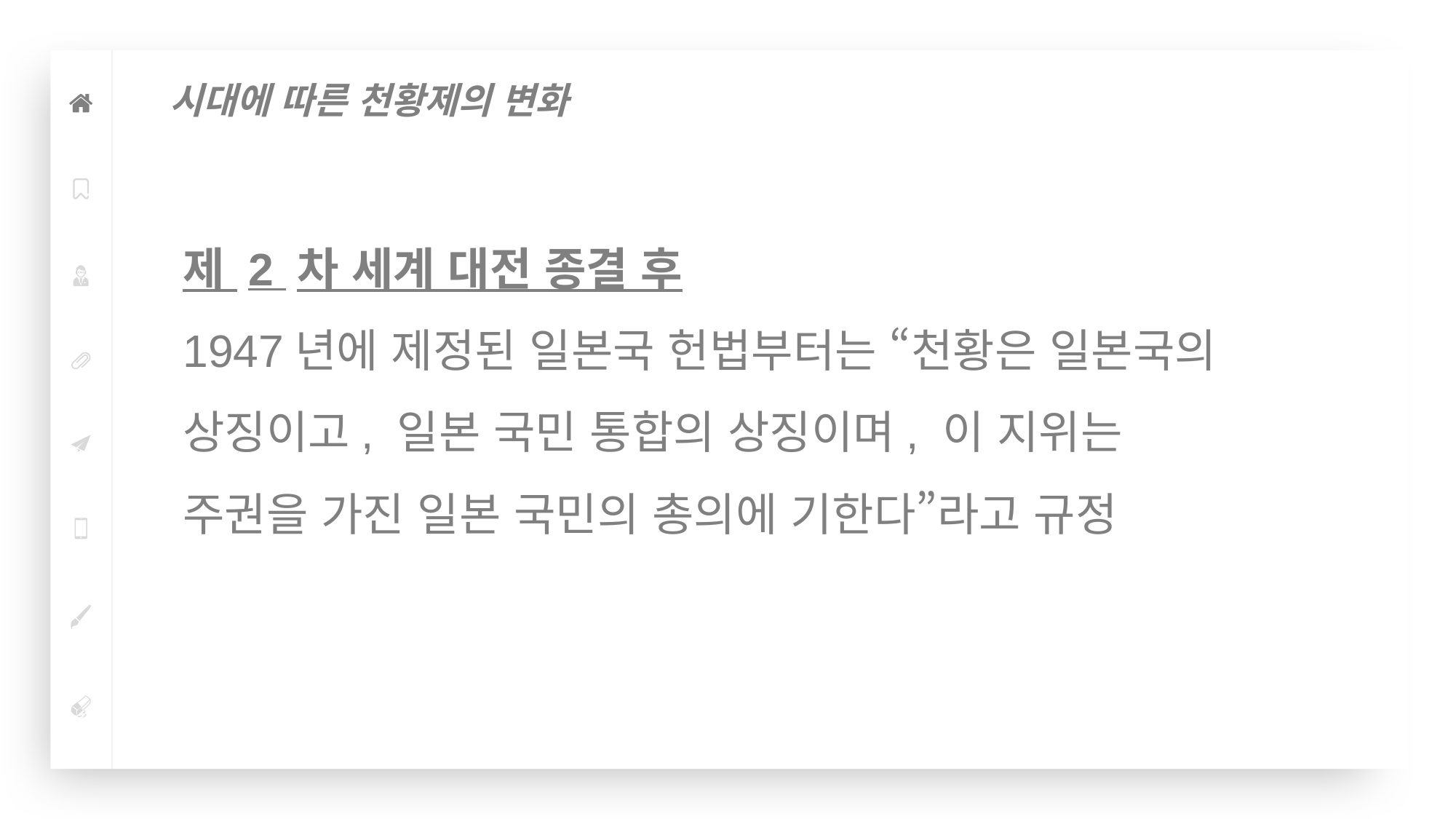

시대에 따른 천황제의 변화

제 2 차 세계 대전 종결 후
1947년에 제정된 일본국 헌법부터는 “천황은 일본국의 상징이고, 일본 국민 통합의 상징이며, 이 지위는 주권을 가진 일본 국민의 총의에 기한다”라고 규정